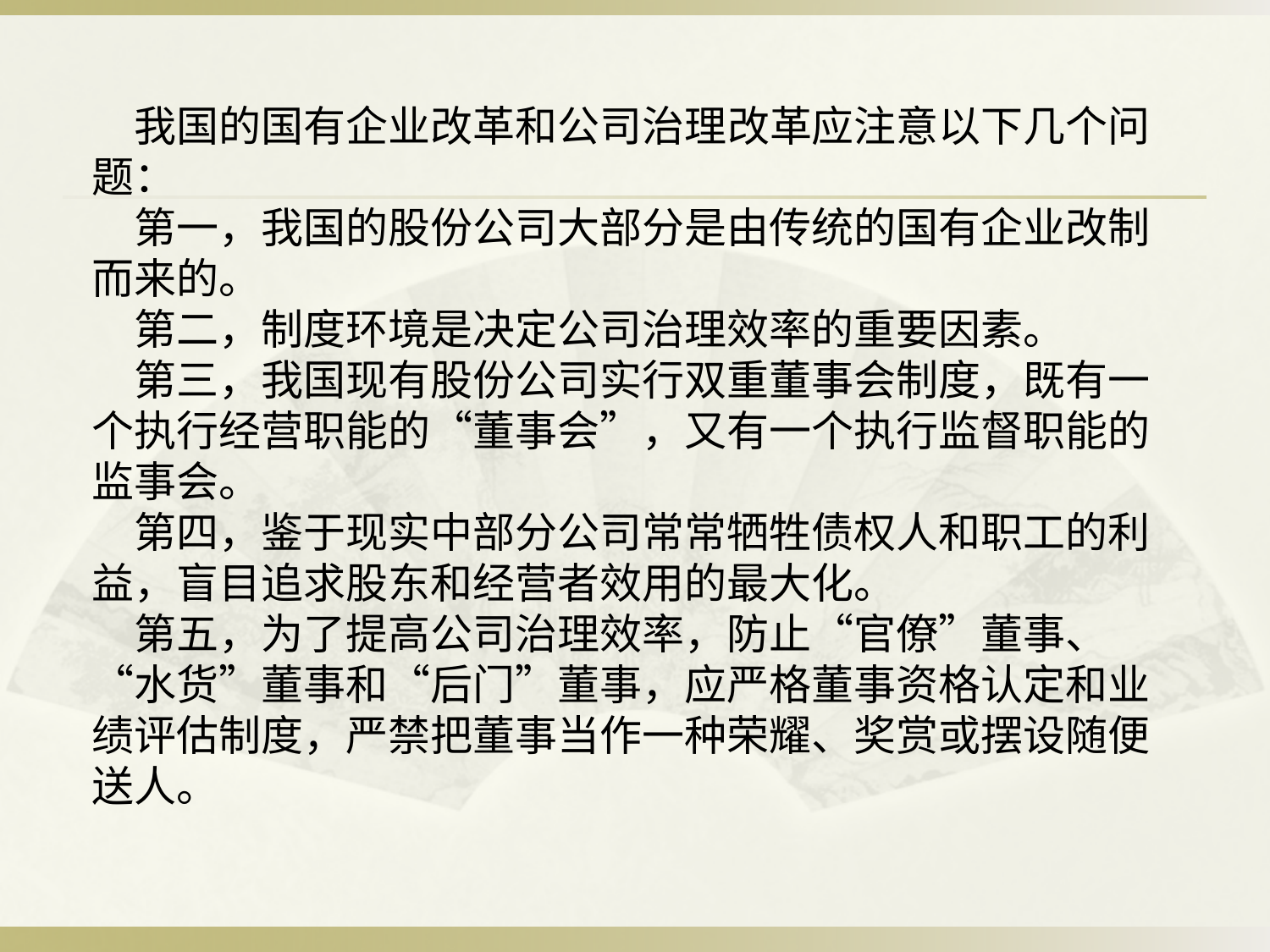

我国的国有企业改革和公司治理改革应注意以下几个问题：
第一，我国的股份公司大部分是由传统的国有企业改制而来的。
第二，制度环境是决定公司治理效率的重要因素。
第三，我国现有股份公司实行双重董事会制度，既有一个执行经营职能的“董事会”，又有一个执行监督职能的监事会。
第四，鉴于现实中部分公司常常牺牲债权人和职工的利益，盲目追求股东和经营者效用的最大化。
第五，为了提高公司治理效率，防止“官僚”董事、“水货”董事和“后门”董事，应严格董事资格认定和业绩评估制度，严禁把董事当作一种荣耀、奖赏或摆设随便送人。